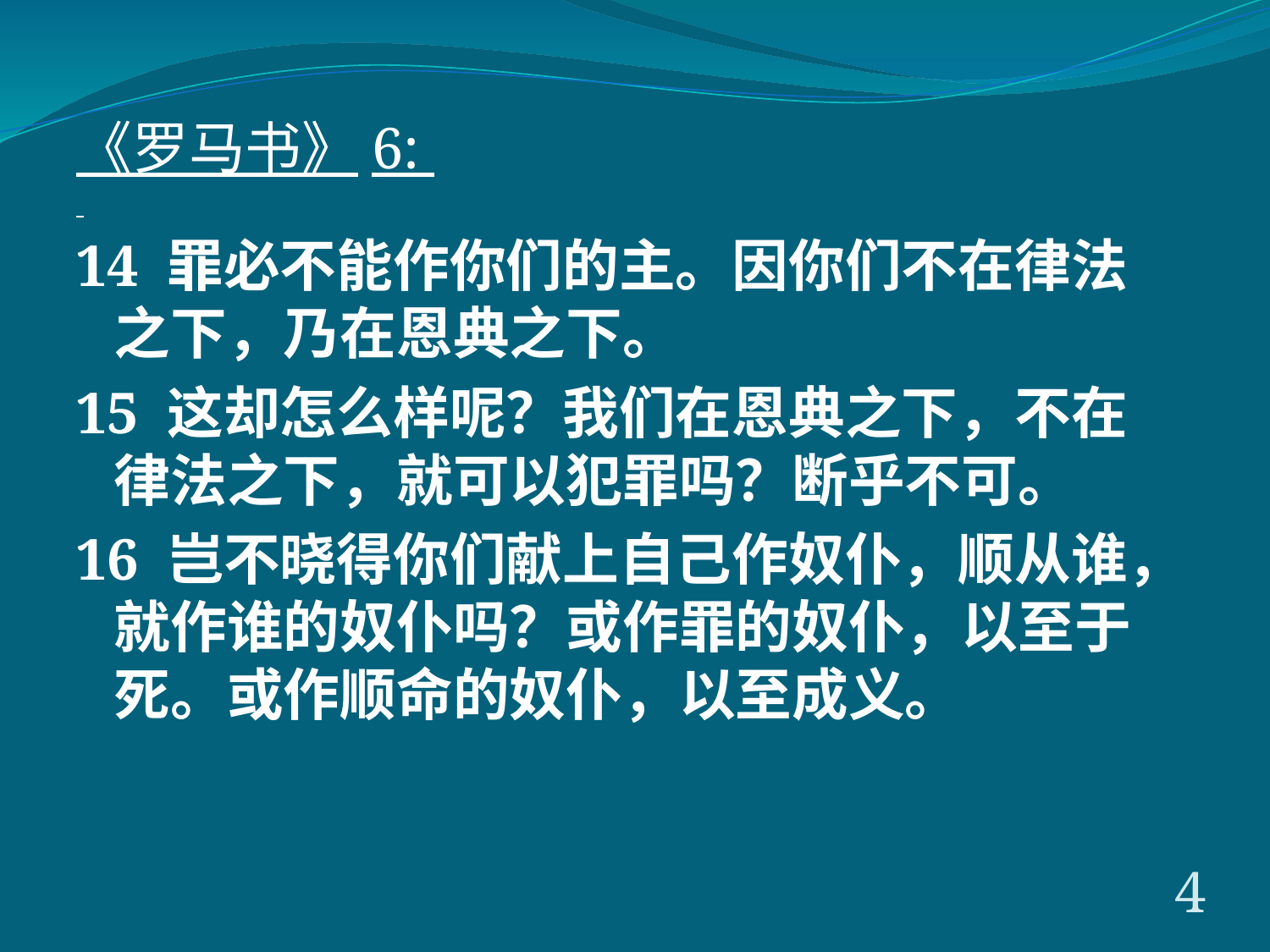

《罗马书》6:

14 罪必不能作你们的主。因你们不在律法之下，乃在恩典之下。
15 这却怎么样呢？我们在恩典之下，不在律法之下，就可以犯罪吗？断乎不可。
16 岂不晓得你们献上自己作奴仆，顺从谁，就作谁的奴仆吗？或作罪的奴仆，以至于死。或作顺命的奴仆，以至成义。
4